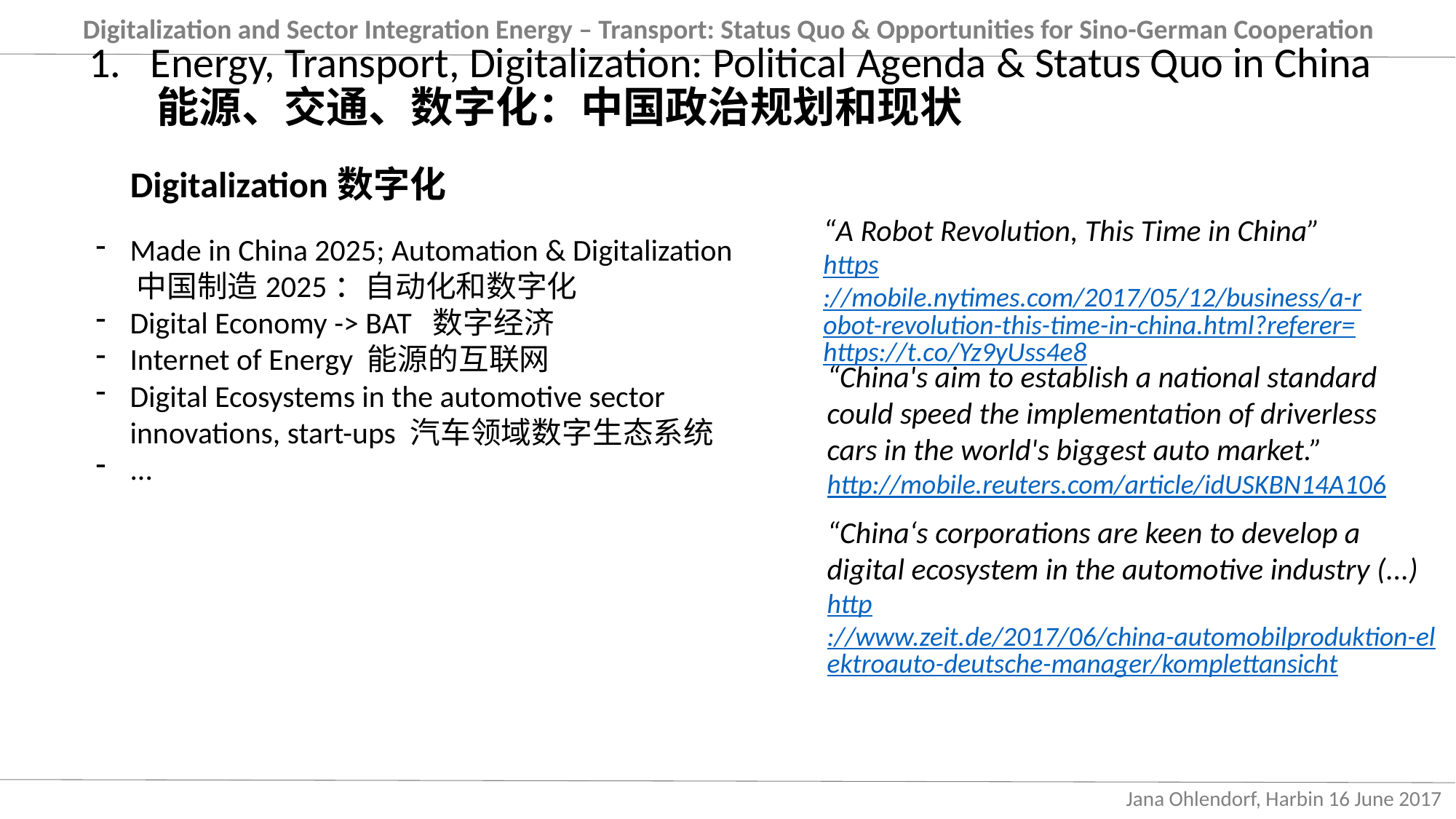

Digitalization and Sector Integration Energy – Transport: Status Quo & Opportunities for Sino-German Cooperation
Energy, Transport, Digitalization: Political Agenda & Status Quo in China
      能源、交通、数字化：中国政治规划和现状

Digitalization数字化
Made in China 2025; Automation & Digitalization
     中国制造2025：自动化和数字化
Digital Economy -> BAT  数字经济
Internet of Energy 能源的互联网
Digital Ecosystems in the automotive sector innovations, start-ups 汽车领域数字生态系统
...

“A Robot Revolution, This Time in China”
https://mobile.nytimes.com/2017/05/12/business/a-robot-revolution-this-time-in-china.html?referer=https://t.co/Yz9yUss4e8
“China's aim to establish a national standard could speed the implementation of driverless cars in the world's biggest auto market.”
http://mobile.reuters.com/article/idUSKBN14A106
“China‘s corporations are keen to develop a digital ecosystem in the automotive industry (...) http://www.zeit.de/2017/06/china-automobilproduktion-elektroauto-deutsche-manager/komplettansicht
Jana Ohlendorf, Harbin 16 June 2017